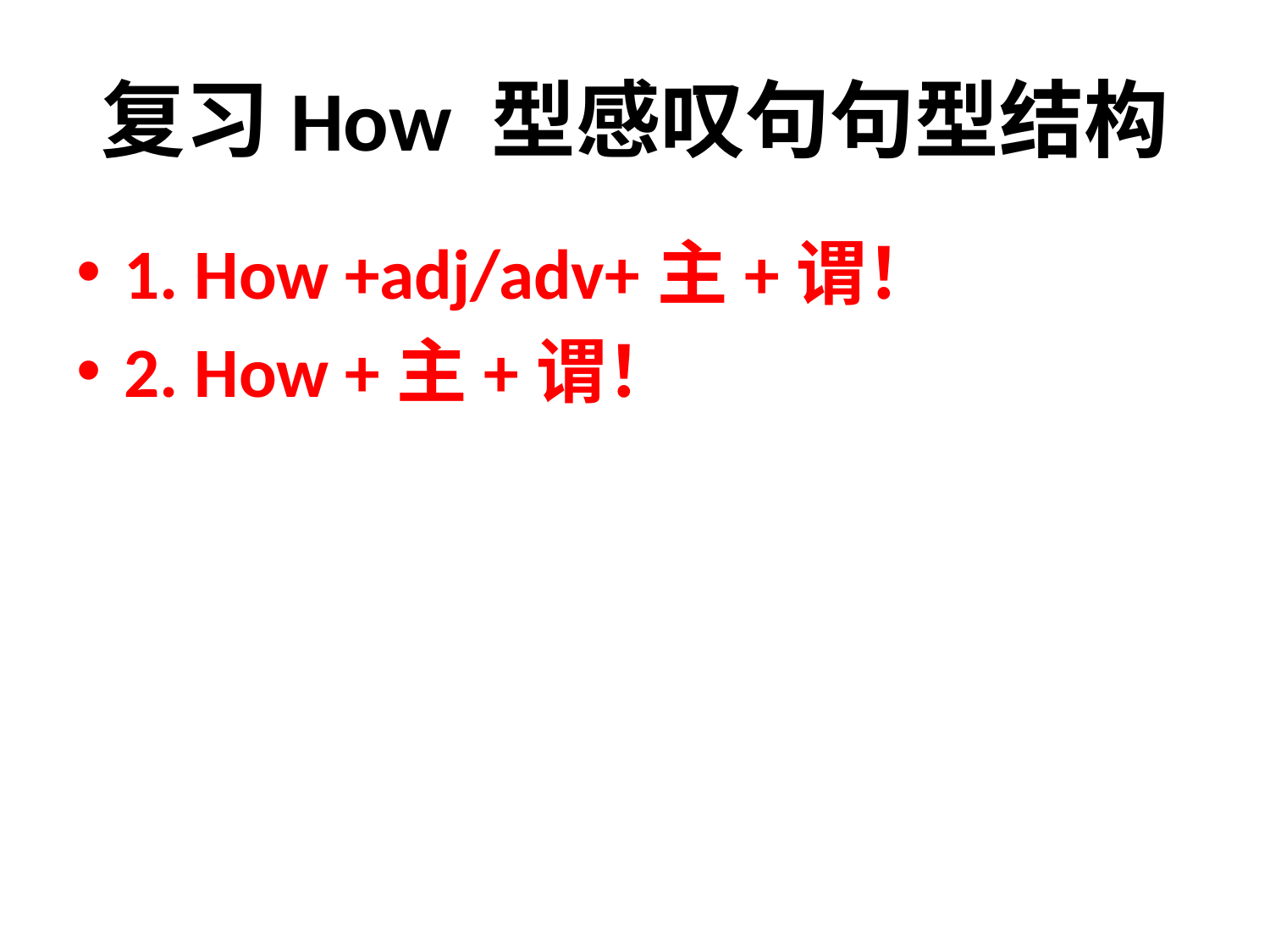

# 复习How 型感叹句句型结构
1. How +adj/adv+主+谓！
2. How +主+谓！